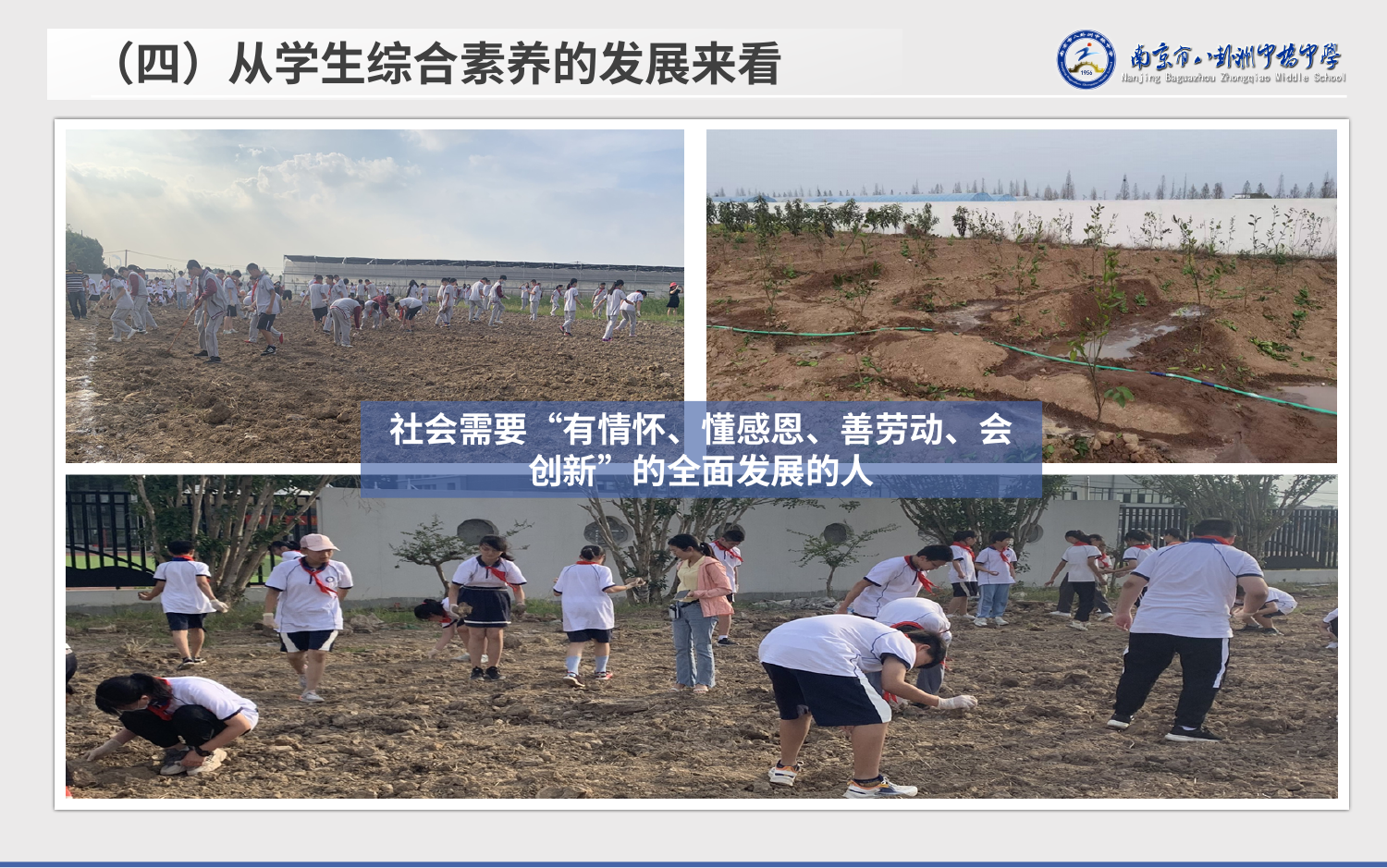

（四）从学生综合素养的发展来看

社会需要“有情怀、懂感恩、善劳动、会创新”的全面发展的人